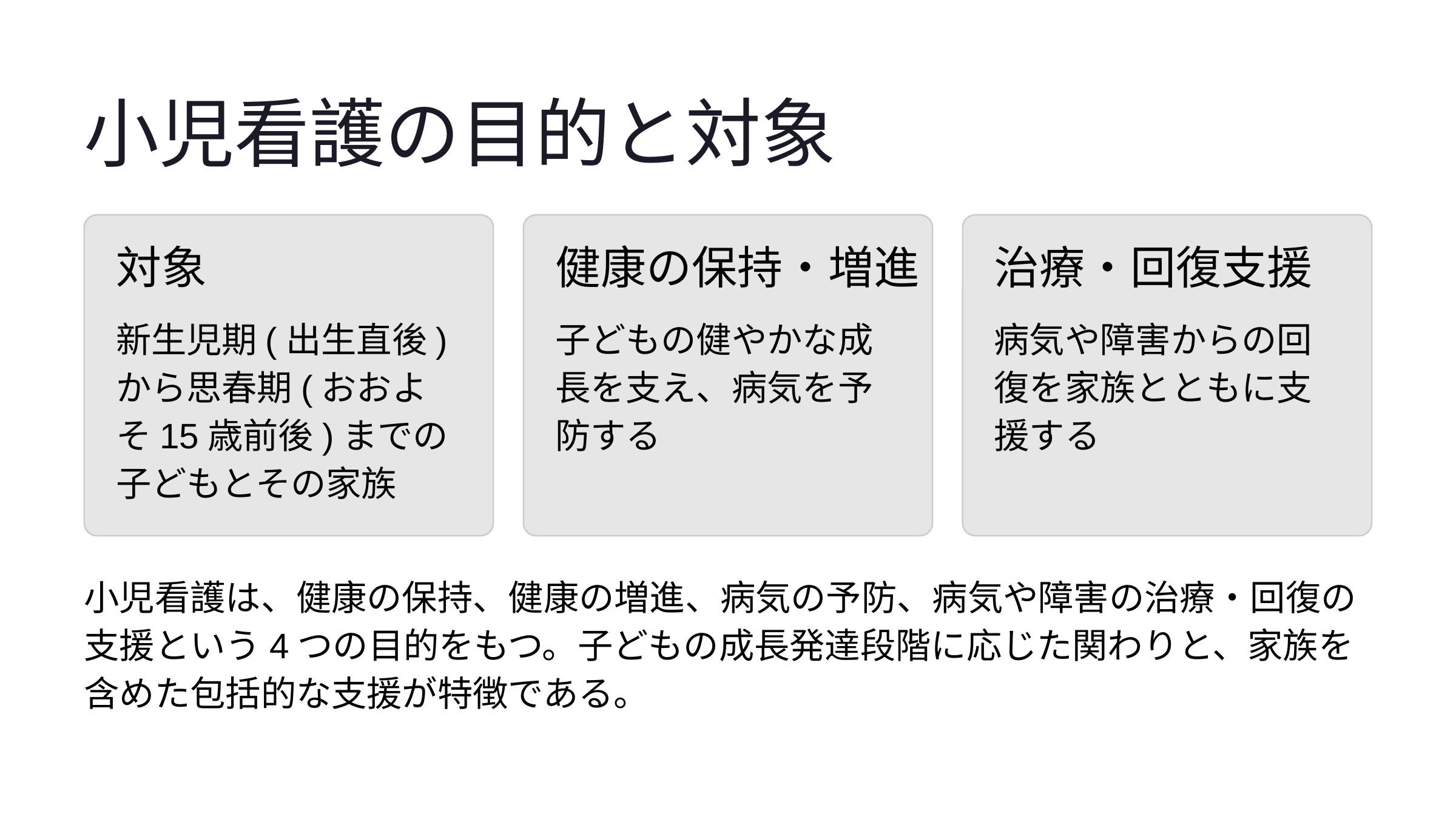

小児看護の目的と対象

対象
健康の保持・増進
治療・回復支援
新生児期(出生直後)から思春期(おおよそ15歳前後)までの子どもとその家族
子どもの健やかな成長を支え、病気を予防する
病気や障害からの回復を家族とともに支援する
小児看護は、健康の保持、健康の増進、病気の予防、病気や障害の治療・回復の支援という4つの目的をもつ。子どもの成長発達段階に応じた関わりと、家族を含めた包括的な支援が特徴である。